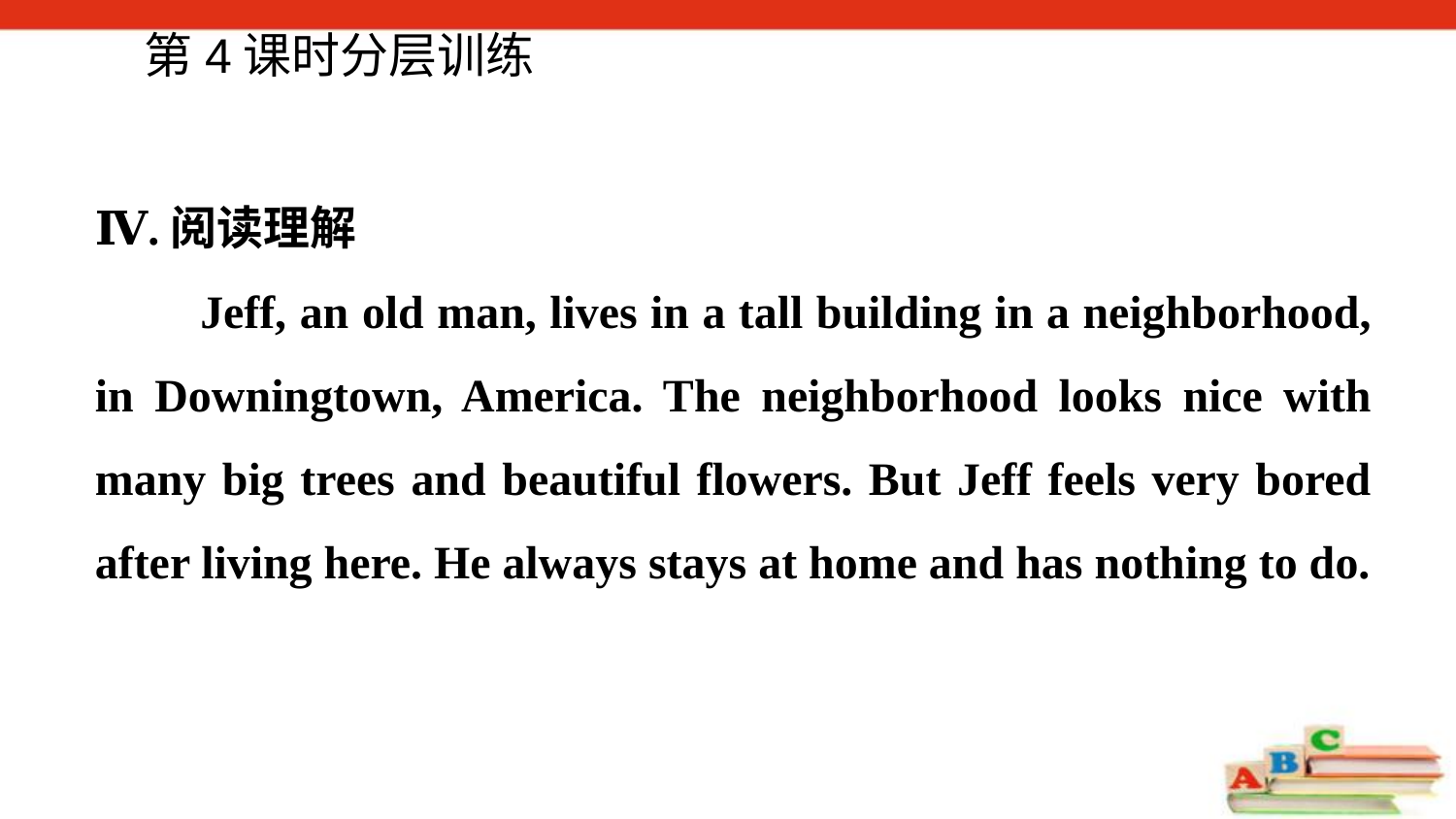

第4课时分层训练
Ⅳ.阅读理解
        Jeff, an old man, lives in a tall building in a neighborhood, in Downingtown, America. The neighborhood looks nice with many big trees and beautiful flowers. But Jeff feels very bored after living here. He always stays at home and has nothing to do.